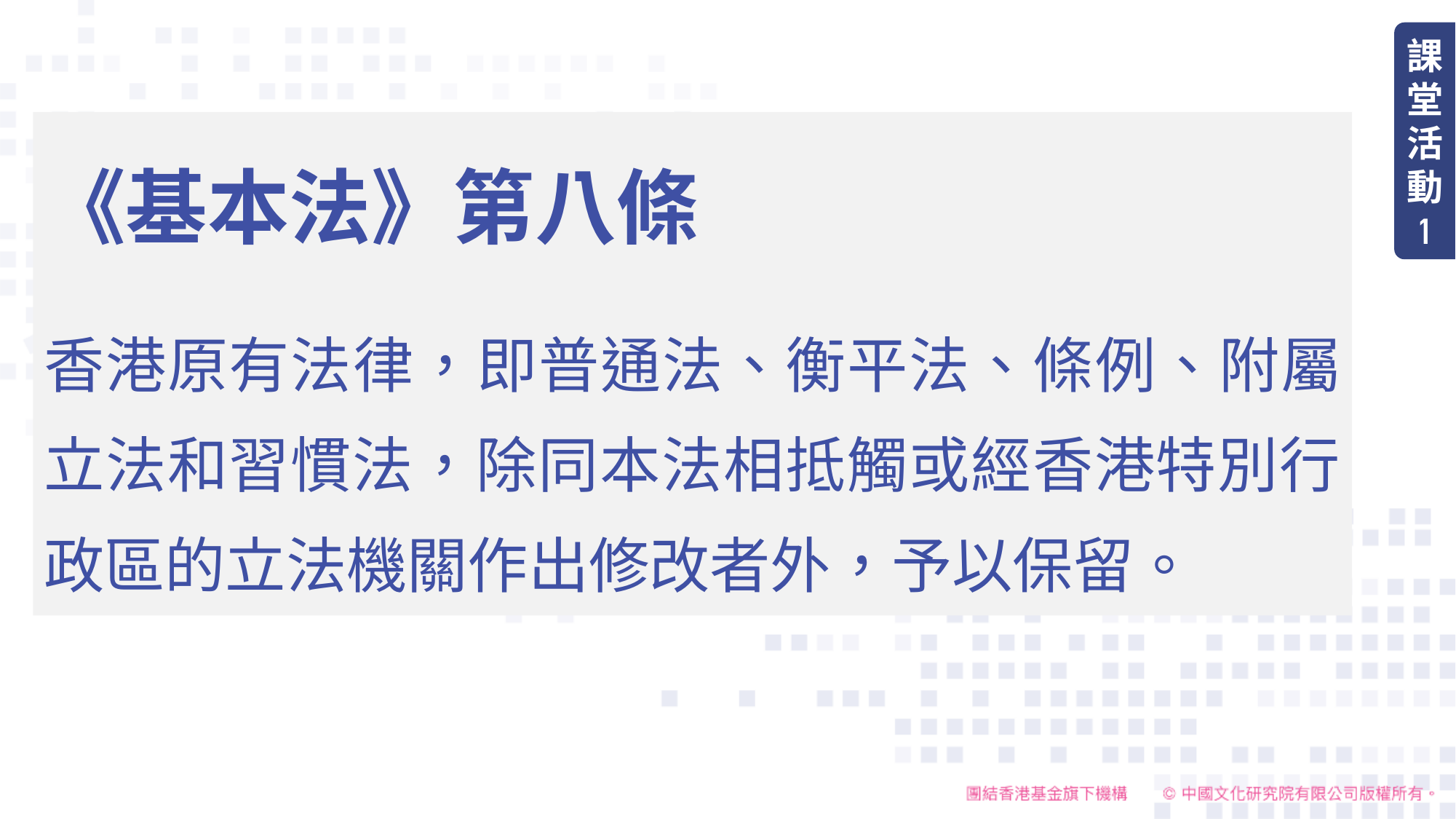

課堂活動
1

《基本法》第八條

香港原有法律，即普通法、衡平法、條例、附屬立法和習慣法，除同本法相抵觸或經香港特別行政區的立法機關作出修改者外，予以保留。